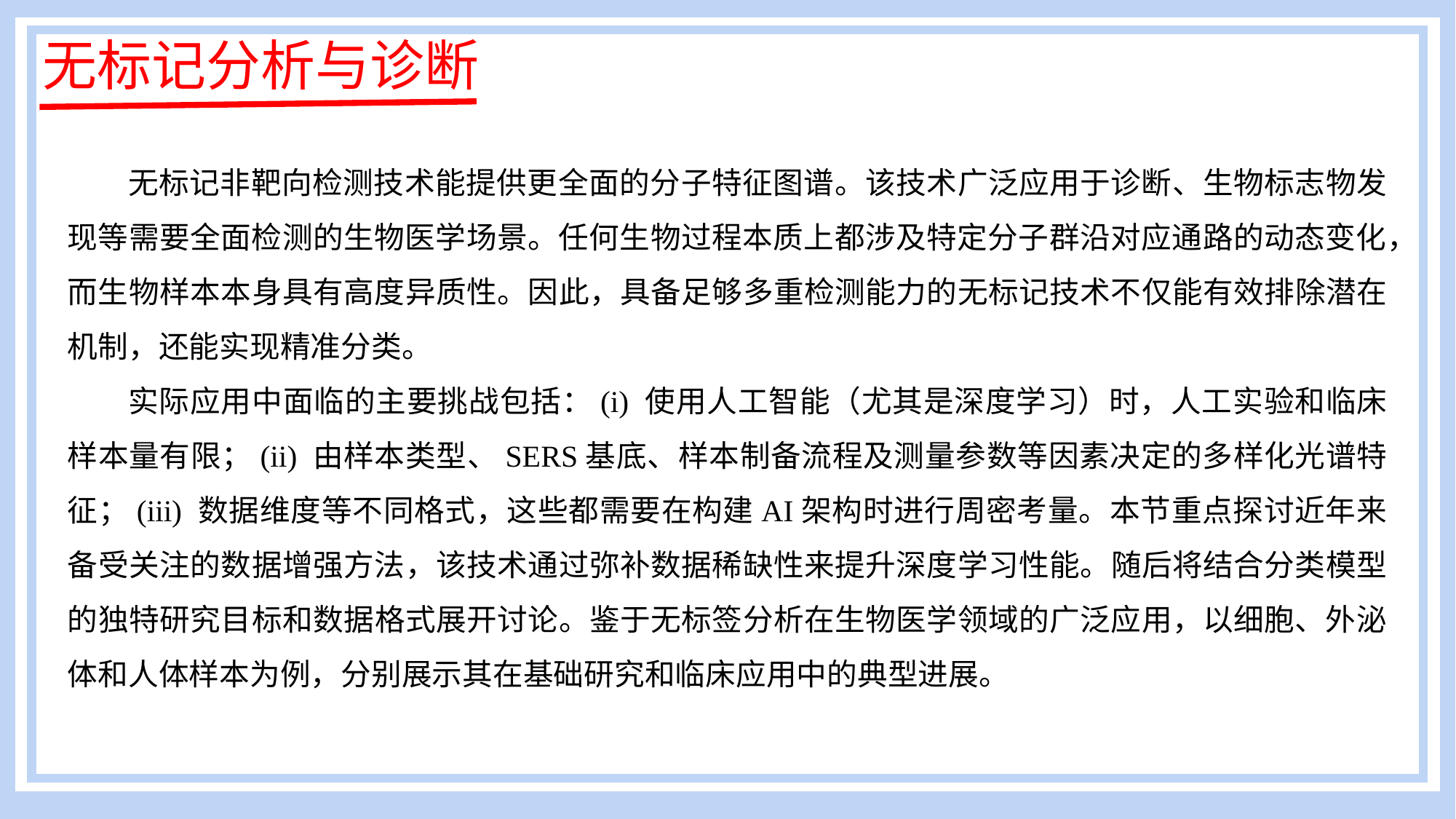

无标记分析与诊断
c
无标记非靶向检测技术能提供更全面的分子特征图谱。该技术广泛应用于诊断、生物标志物发现等需要全面检测的生物医学场景。任何生物过程本质上都涉及特定分子群沿对应通路的动态变化，而生物样本本身具有高度异质性。因此，具备足够多重检测能力的无标记技术不仅能有效排除潜在机制，还能实现精准分类。
实际应用中面临的主要挑战包括：(i) 使用人工智能（尤其是深度学习）时，人工实验和临床样本量有限；(ii) 由样本类型、SERS基底、样本制备流程及测量参数等因素决定的多样化光谱特征；(iii) 数据维度等不同格式，这些都需要在构建AI架构时进行周密考量。本节重点探讨近年来备受关注的数据增强方法，该技术通过弥补数据稀缺性来提升深度学习性能。随后将结合分类模型的独特研究目标和数据格式展开讨论。鉴于无标签分析在生物医学领域的广泛应用，以细胞、外泌体和人体样本为例，分别展示其在基础研究和临床应用中的典型进展。